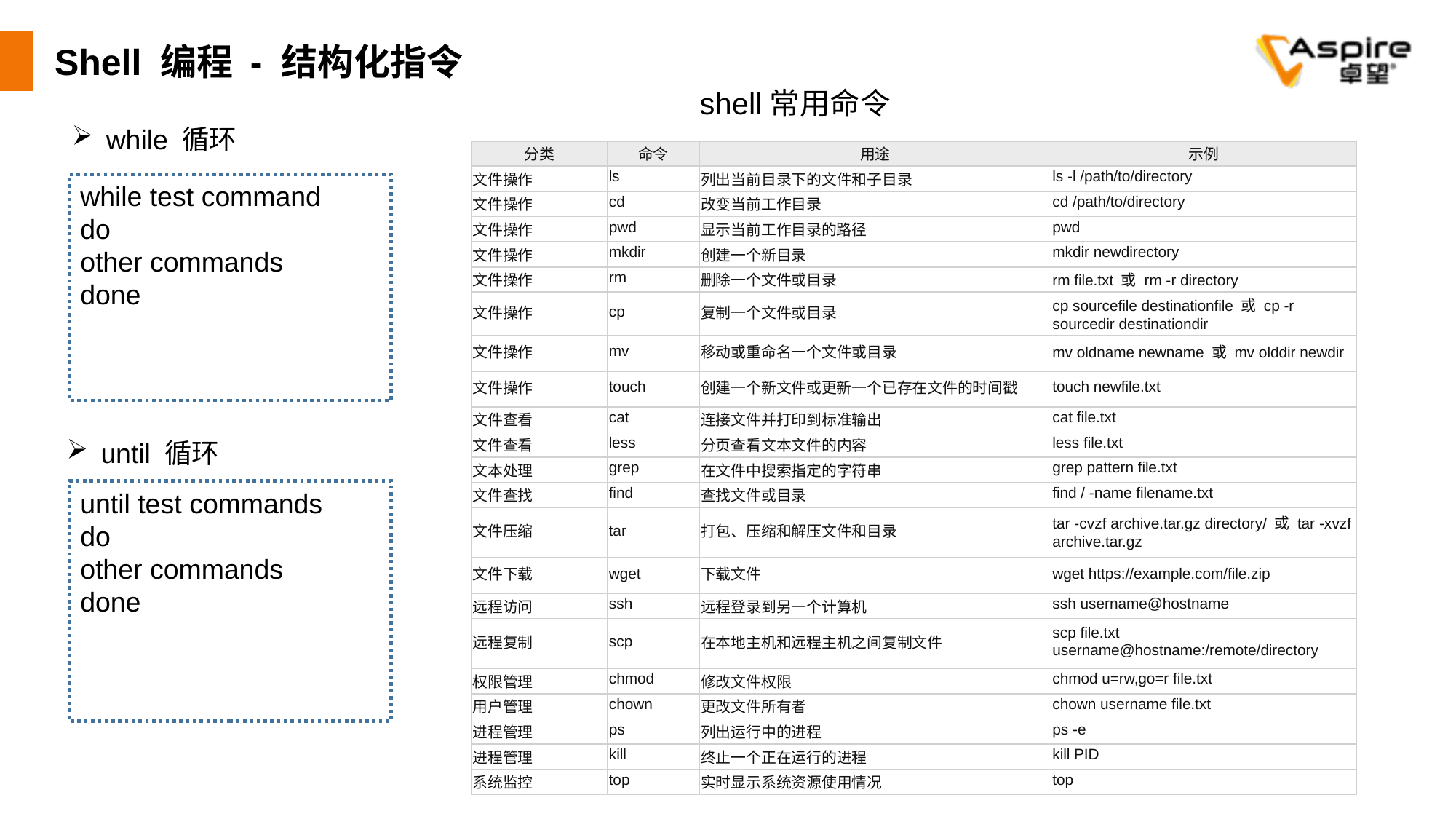

# Shell 编程 - 结构化指令
shell常用命令
while 循环
| 分类 | 命令 | 用途 | 示例 |
| --- | --- | --- | --- |
| 文件操作 | ls | 列出当前目录下的文件和子目录 | ls -l /path/to/directory |
| 文件操作 | cd | 改变当前工作目录 | cd /path/to/directory |
| 文件操作 | pwd | 显示当前工作目录的路径 | pwd |
| 文件操作 | mkdir | 创建一个新目录 | mkdir newdirectory |
| 文件操作 | rm | 删除一个文件或目录 | rm file.txt 或 rm -r directory |
| 文件操作 | cp | 复制一个文件或目录 | cp sourcefile destinationfile 或 cp -r sourcedir destinationdir |
| 文件操作 | mv | 移动或重命名一个文件或目录 | mv oldname newname 或 mv olddir newdir |
| 文件操作 | touch | 创建一个新文件或更新一个已存在文件的时间戳 | touch newfile.txt |
| 文件查看 | cat | 连接文件并打印到标准输出 | cat file.txt |
| 文件查看 | less | 分页查看文本文件的内容 | less file.txt |
| 文本处理 | grep | 在文件中搜索指定的字符串 | grep pattern file.txt |
| 文件查找 | find | 查找文件或目录 | find / -name filename.txt |
| 文件压缩 | tar | 打包、压缩和解压文件和目录 | tar -cvzf archive.tar.gz directory/ 或 tar -xvzf archive.tar.gz |
| 文件下载 | wget | 下载文件 | wget https://example.com/file.zip |
| 远程访问 | ssh | 远程登录到另一个计算机 | ssh username@hostname |
| 远程复制 | scp | 在本地主机和远程主机之间复制文件 | scp file.txt username@hostname:/remote/directory |
| 权限管理 | chmod | 修改文件权限 | chmod u=rw,go=r file.txt |
| 用户管理 | chown | 更改文件所有者 | chown username file.txt |
| 进程管理 | ps | 列出运行中的进程 | ps -e |
| 进程管理 | kill | 终止一个正在运行的进程 | kill PID |
| 系统监控 | top | 实时显示系统资源使用情况 | top |
while test command
do
other commands
done
until 循环
until test commands
do
other commands
done